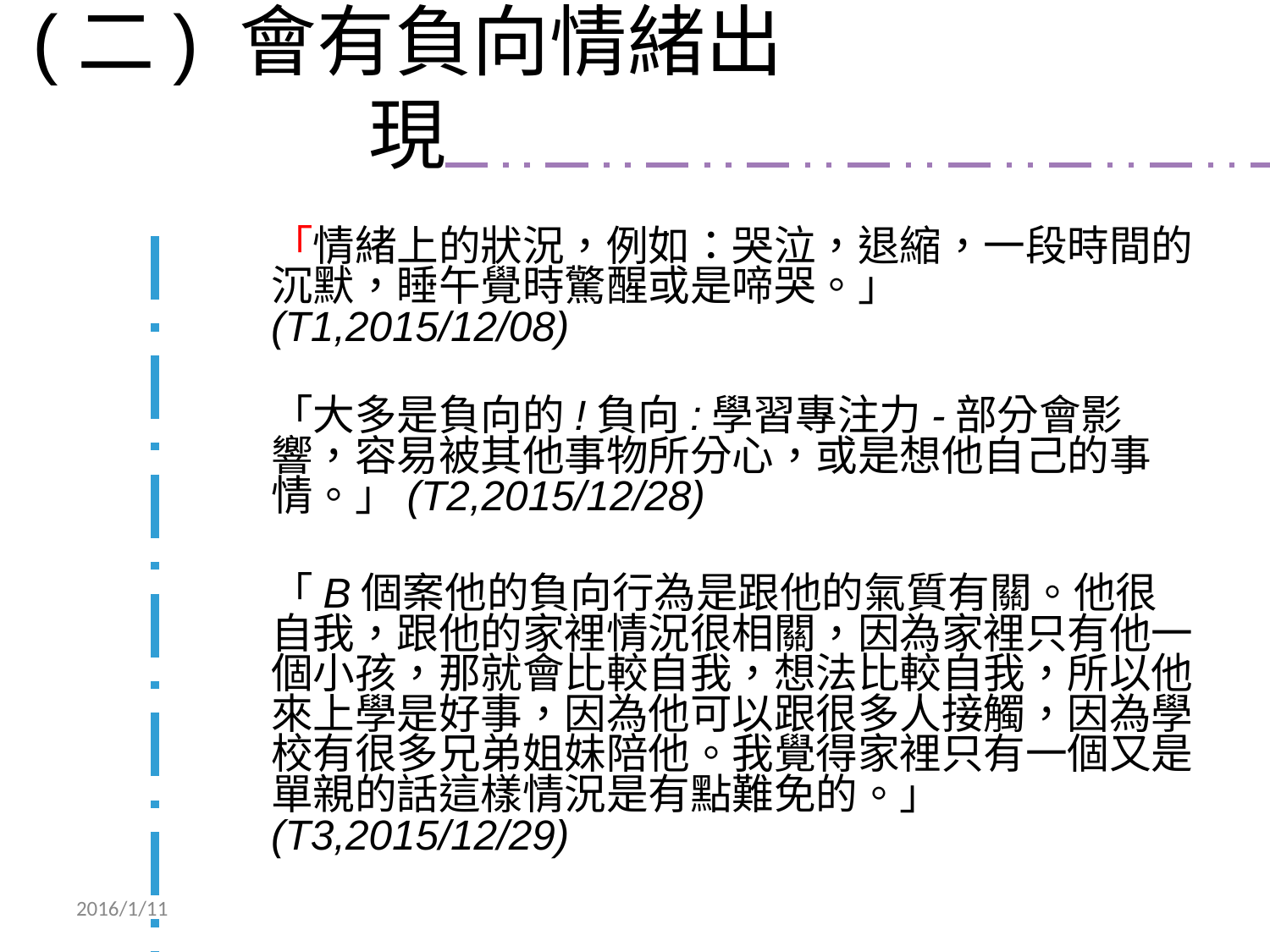

# (二) 會有負向情緒出現
「情緒上的狀況，例如：哭泣，退縮，一段時間的沉默，睡午覺時驚醒或是啼哭。」(T1,2015/12/08)

「大多是負向的!負向:學習專注力-部分會影響，容易被其他事物所分心，或是想他自己的事情。」(T2,2015/12/28)

「B個案他的負向行為是跟他的氣質有關。他很自我，跟他的家裡情況很相關，因為家裡只有他一個小孩，那就會比較自我，想法比較自我，所以他來上學是好事，因為他可以跟很多人接觸，因為學校有很多兄弟姐妹陪他。我覺得家裡只有一個又是單親的話這樣情況是有點難免的。」(T3,2015/12/29)

2016/1/11